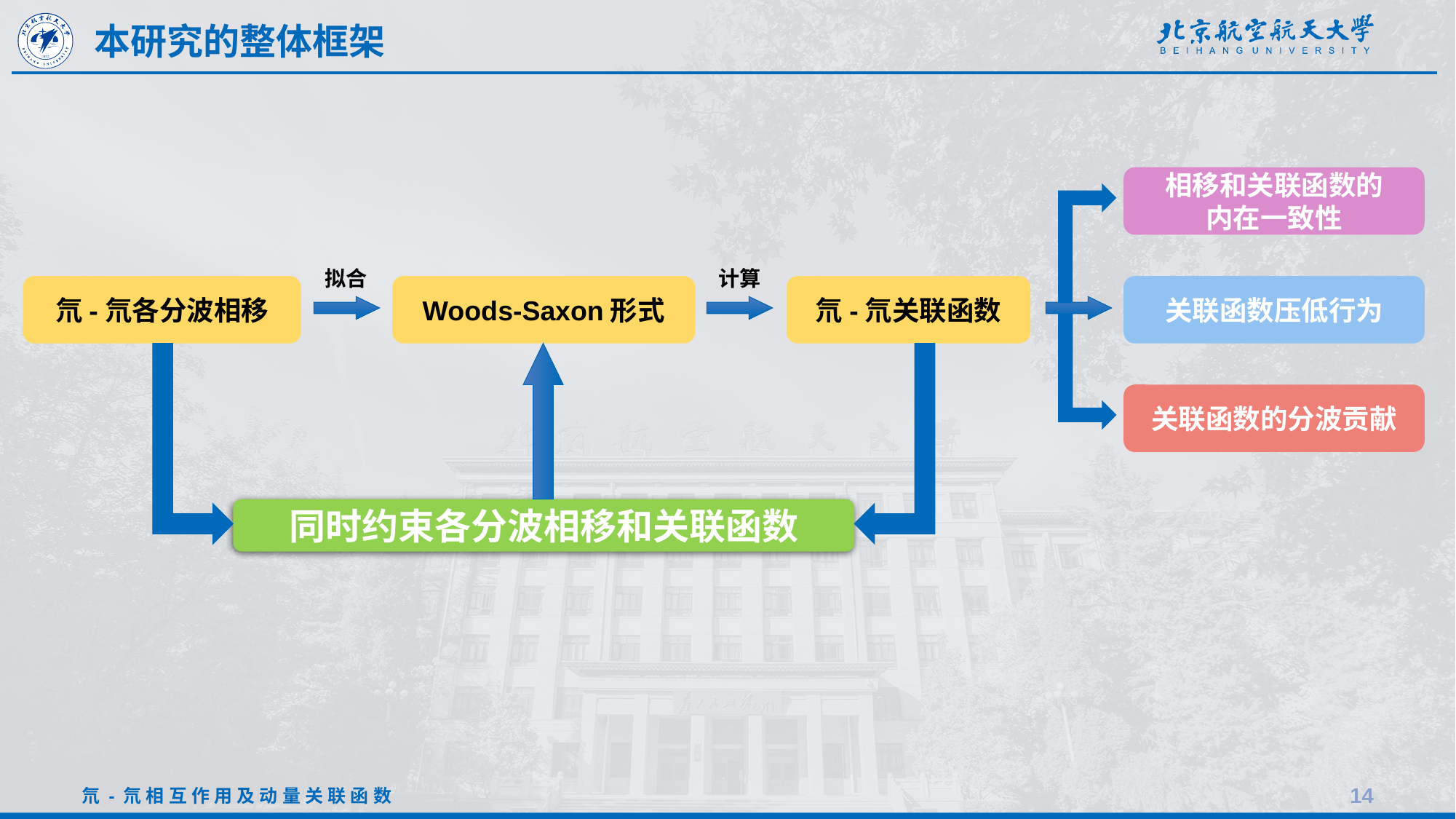

本研究的整体框架
相移和关联函数的
内在一致性

拟合

计算

关联函数压低行为
氘-氘各分波相移
Woods-Saxon形式
氘-氘关联函数
关联函数的分波贡献

同时约束各分波相移和关联函数
14